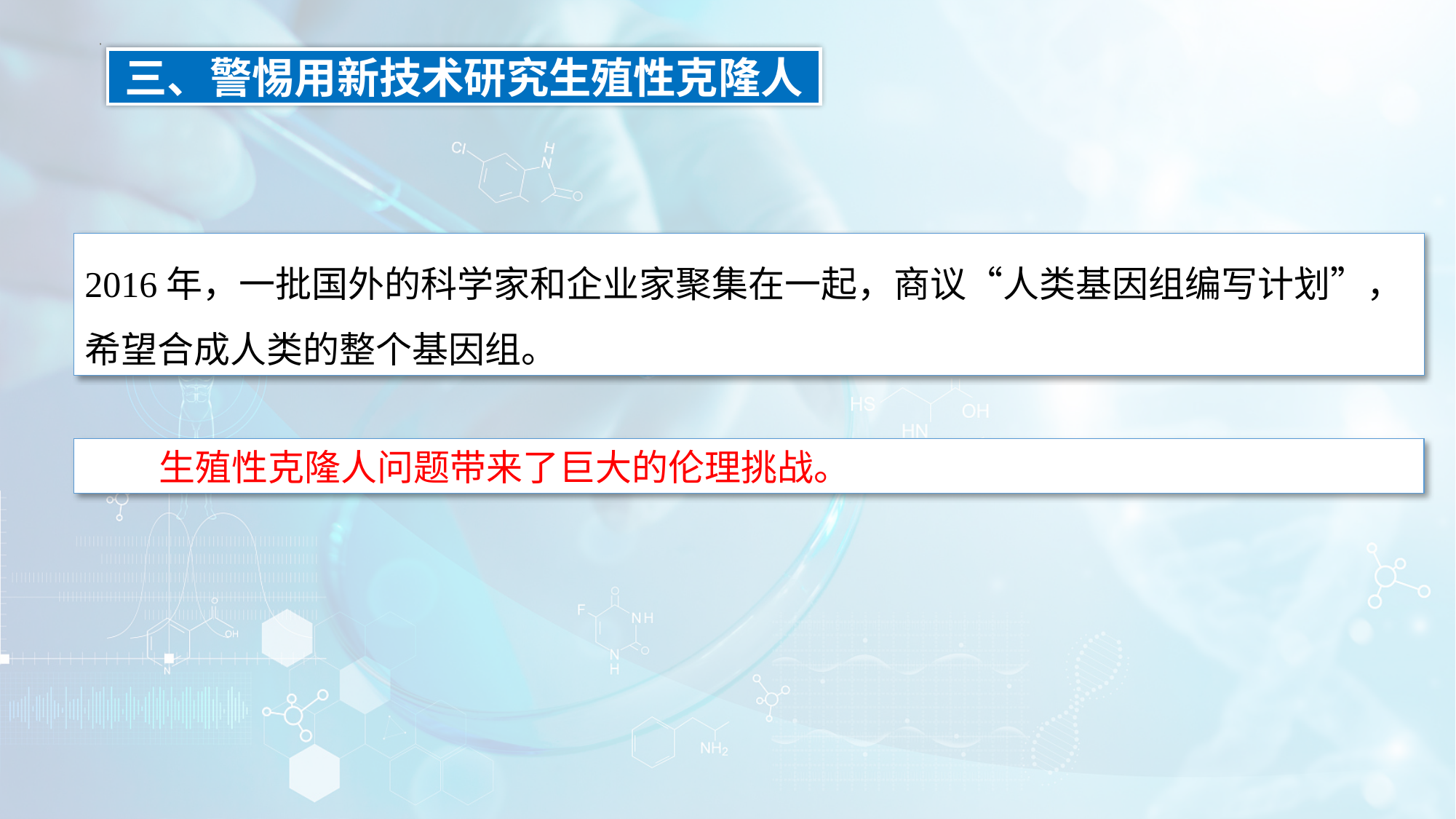

三、警惕用新技术研究生殖性克隆人
2016年，一批国外的科学家和企业家聚集在一起，商议“人类基因组编写计划”，希望合成人类的整个基因组。
        生殖性克隆人问题带来了巨大的伦理挑战。